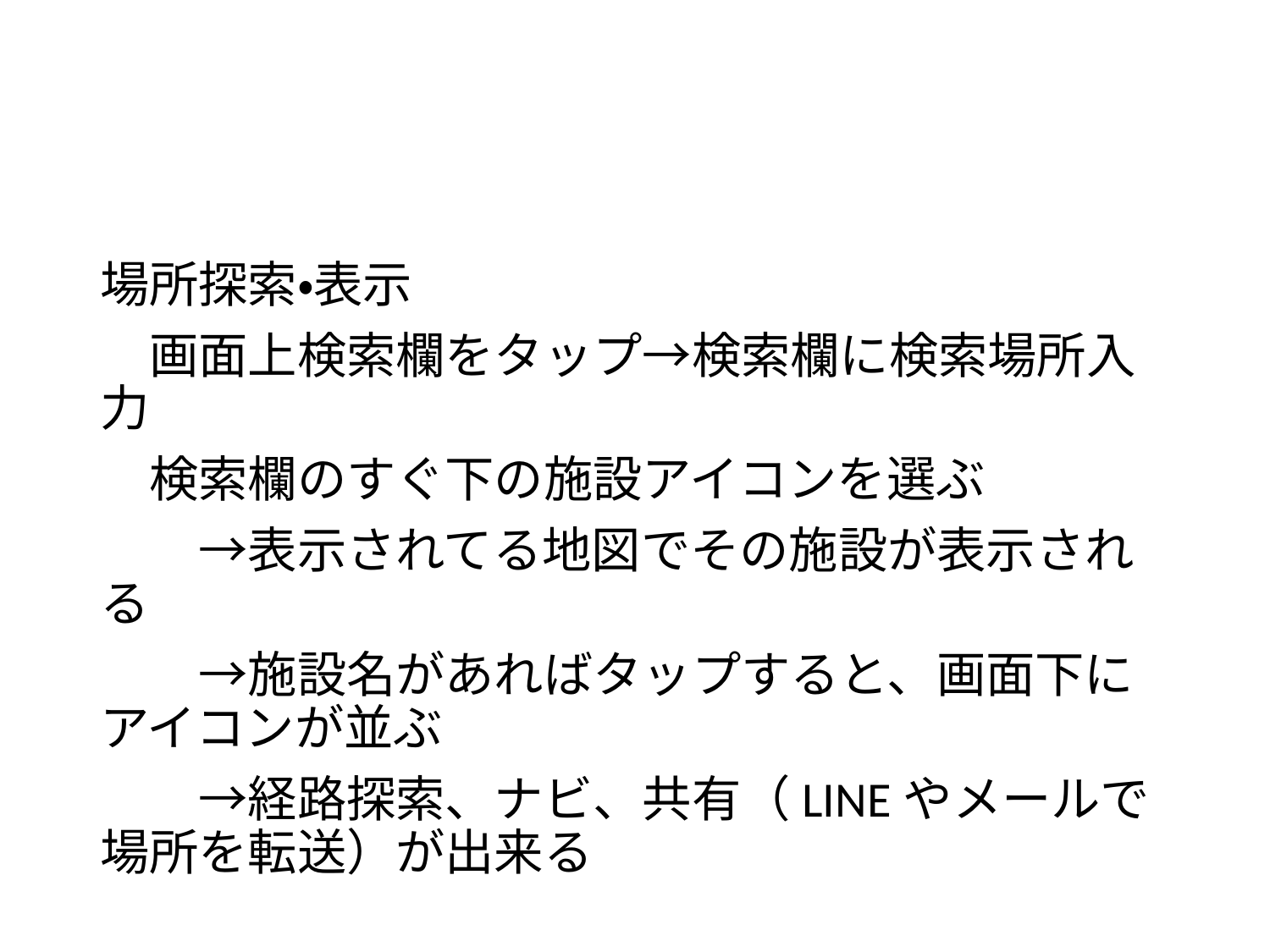

#
場所探索・表示
　画面上検索欄をタップ→検索欄に検索場所入力
　検索欄のすぐ下の施設アイコンを選ぶ
　　→表示されてる地図でその施設が表示される
　　→施設名があればタップすると、画面下にアイコンが並ぶ
　　→経路探索、ナビ、共有（LINEやメールで場所を転送）が出来る